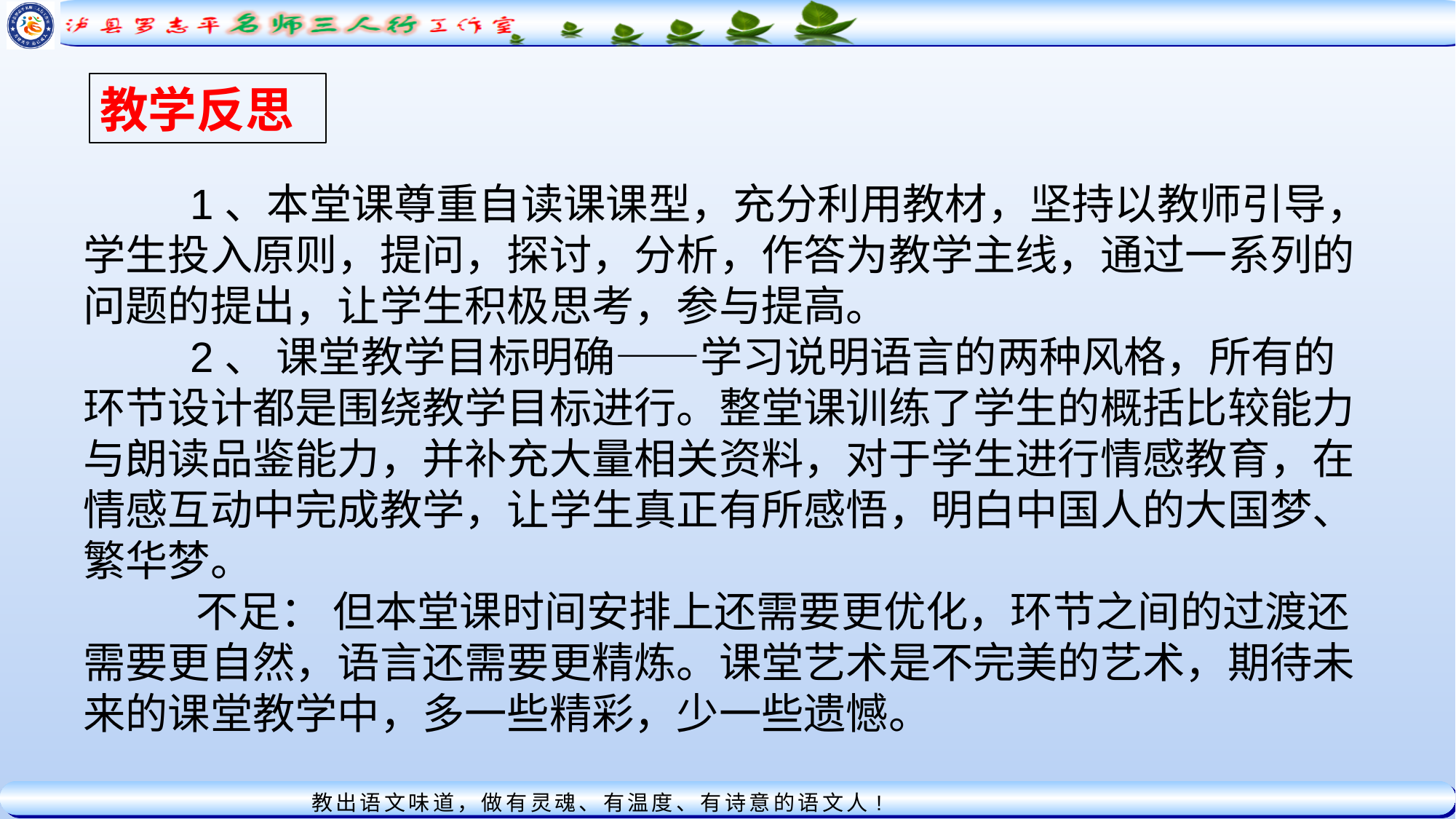

教学反思
      1、本堂课尊重自读课课型，充分利用教材，坚持以教师引导，学生投入原则，提问，探讨，分析，作答为教学主线，通过一系列的问题的提出，让学生积极思考，参与提高。
      2、 课堂教学目标明确——学习说明语言的两种风格，所有的环节设计都是围绕教学目标进行。整堂课训练了学生的概括比较能力与朗读品鉴能力，并补充大量相关资料，对于学生进行情感教育，在情感互动中完成教学，让学生真正有所感悟，明白中国人的大国梦、繁华梦。
       不足： 但本堂课时间安排上还需要更优化，环节之间的过渡还需要更自然，语言还需要更精炼。课堂艺术是不完美的艺术，期待未来的课堂教学中，多一些精彩，少一些遗憾。